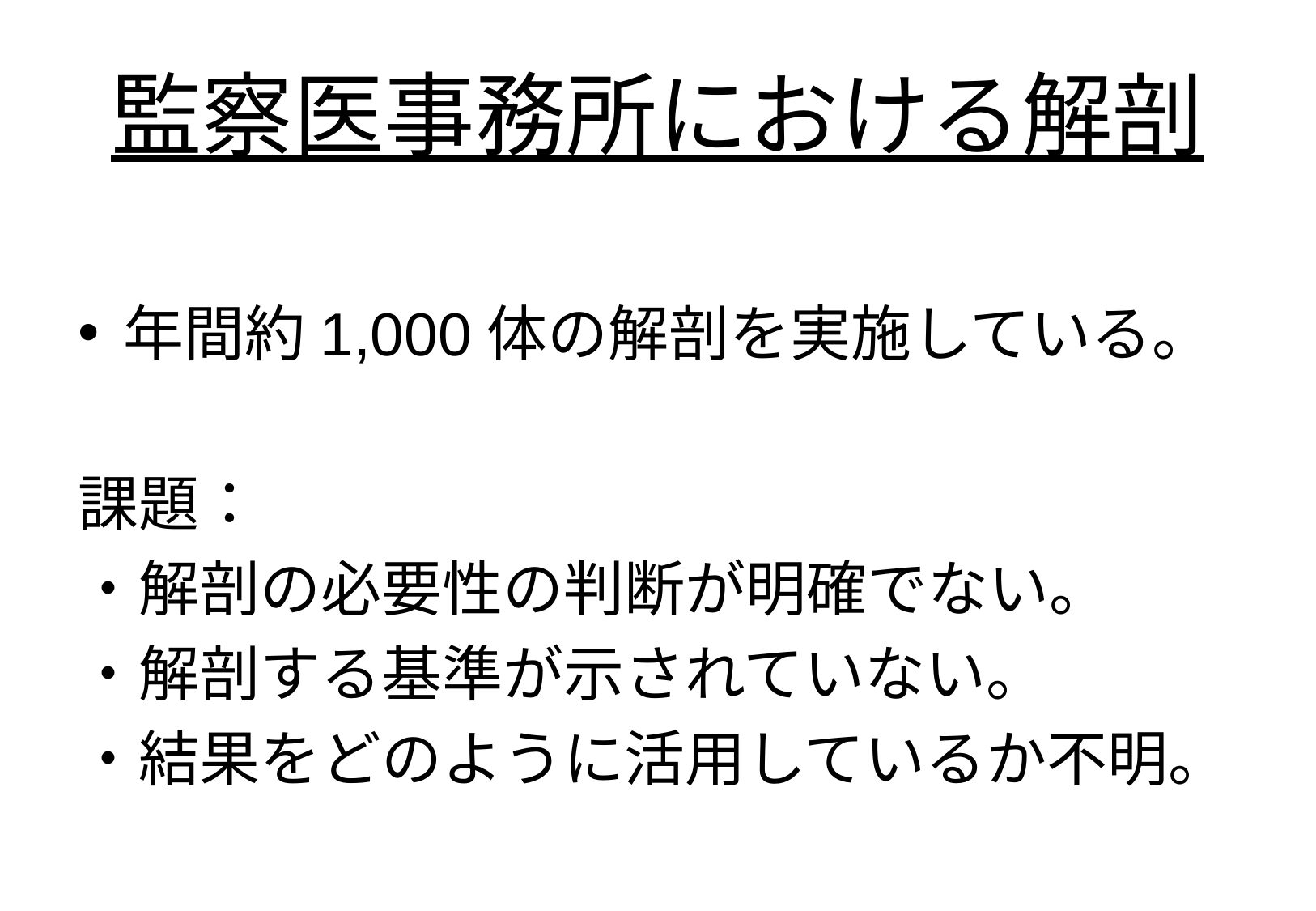

# 監察医事務所における解剖
年間約1,000体の解剖を実施している。

課題：
・解剖の必要性の判断が明確でない。
・解剖する基準が示されていない。
・結果をどのように活用しているか不明。